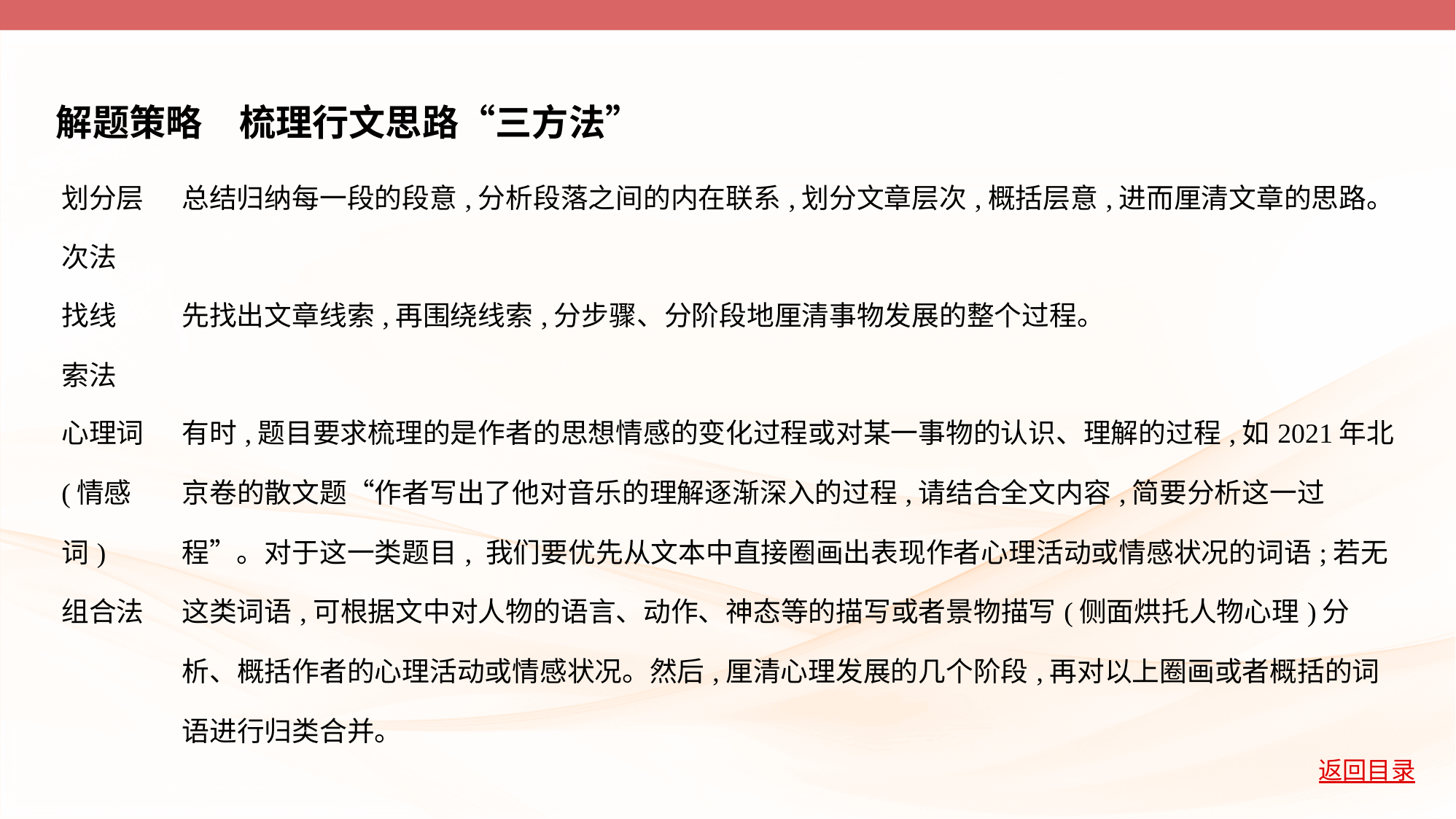

解题策略　梳理行文思路“三方法”
| 划分层 次法 | 总结归纳每一段的段意,分析段落之间的内在联系,划分文章层次,概括层意,进而厘清文章的思路。 |
| --- | --- |
| 找线 索法 | 先找出文章线索,再围绕线索,分步骤、分阶段地厘清事物发展的整个过程。 |
| 心理词 (情感词) 组合法 | 有时,题目要求梳理的是作者的思想情感的变化过程或对某一事物的认识、理解的过程,如2021年北京卷的散文题“作者写出了他对音乐的理解逐渐深入的过程,请结合全文内容,简要分析这一过程”。对于这一类题目, 我们要优先从文本中直接圈画出表现作者心理活动或情感状况的词语;若无这类词语,可根据文中对人物的语言、动作、神态等的描写或者景物描写(侧面烘托人物心理)分析、概括作者的心理活动或情感状况。然后,厘清心理发展的几个阶段,再对以上圈画或者概括的词语进行归类合并。 |